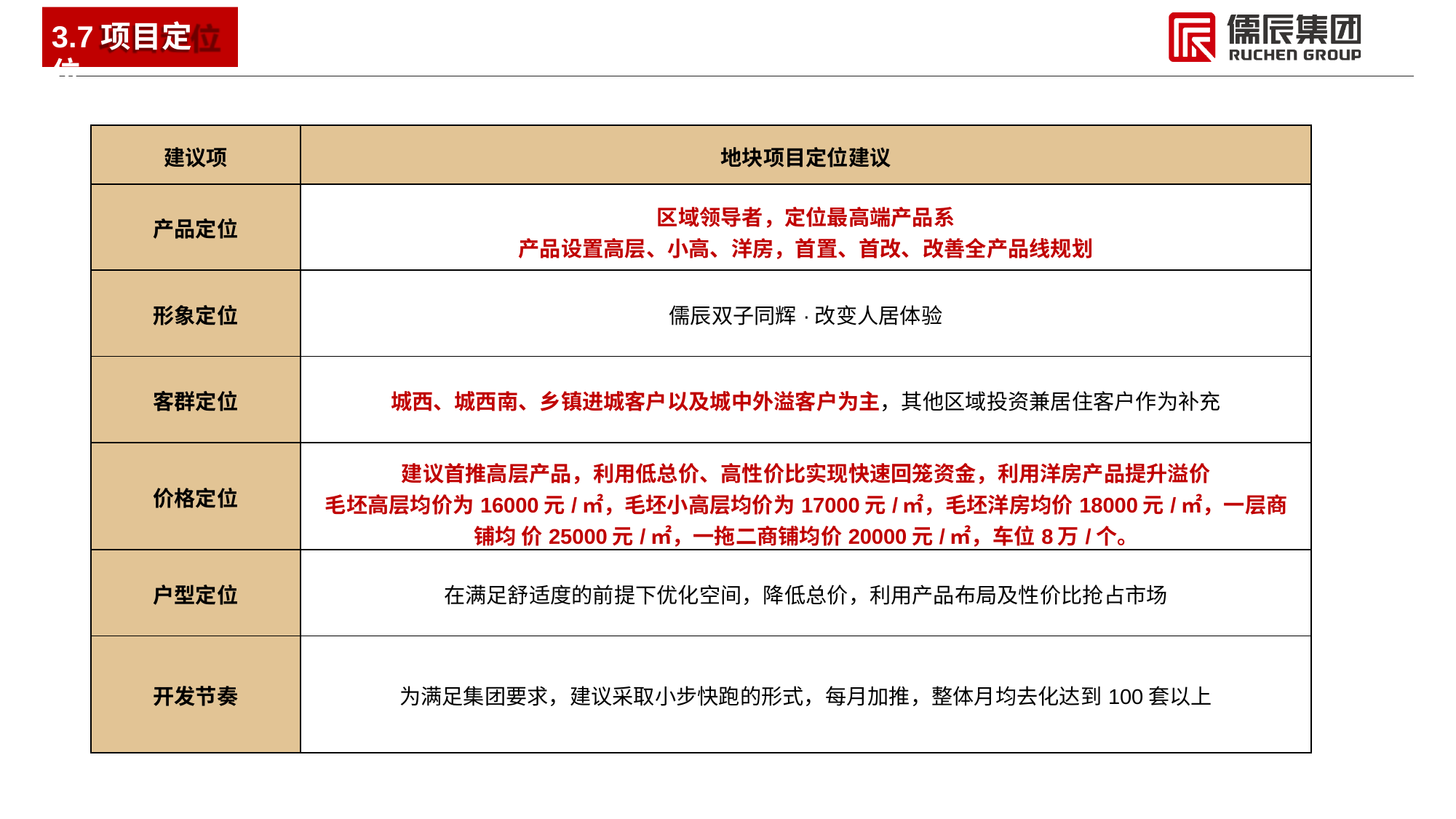

# 3.7项目定位

| 建议项 | 地块项目定位建议 |
| --- | --- |
| 产品定位 | 区域领导者，定位最高端产品系 产品设置高层、小高、洋房，首置、首改、改善全产品线规划 |
| 形象定位 | 儒辰双子同辉·改变人居体验 |
| 客群定位 | 城西、城西南、乡镇进城客户以及城中外溢客户为主，其他区域投资兼居住客户作为补充 |
| 价格定位 | 建议首推高层产品，利用低总价、高性价比实现快速回笼资金，利用洋房产品提升溢价 毛坯高层均价为16000元/㎡，毛坯小高层均价为17000元/㎡，毛坯洋房均价18000元/㎡，一层商铺均 价25000元/㎡，一拖二商铺均价20000元/㎡，车位8万/个。 |
| 户型定位 | 在满足舒适度的前提下优化空间，降低总价，利用产品布局及性价比抢占市场 |
| 开发节奏 | 为满足集团要求，建议采取小步快跑的形式，每月加推，整体月均去化达到100套以上 |